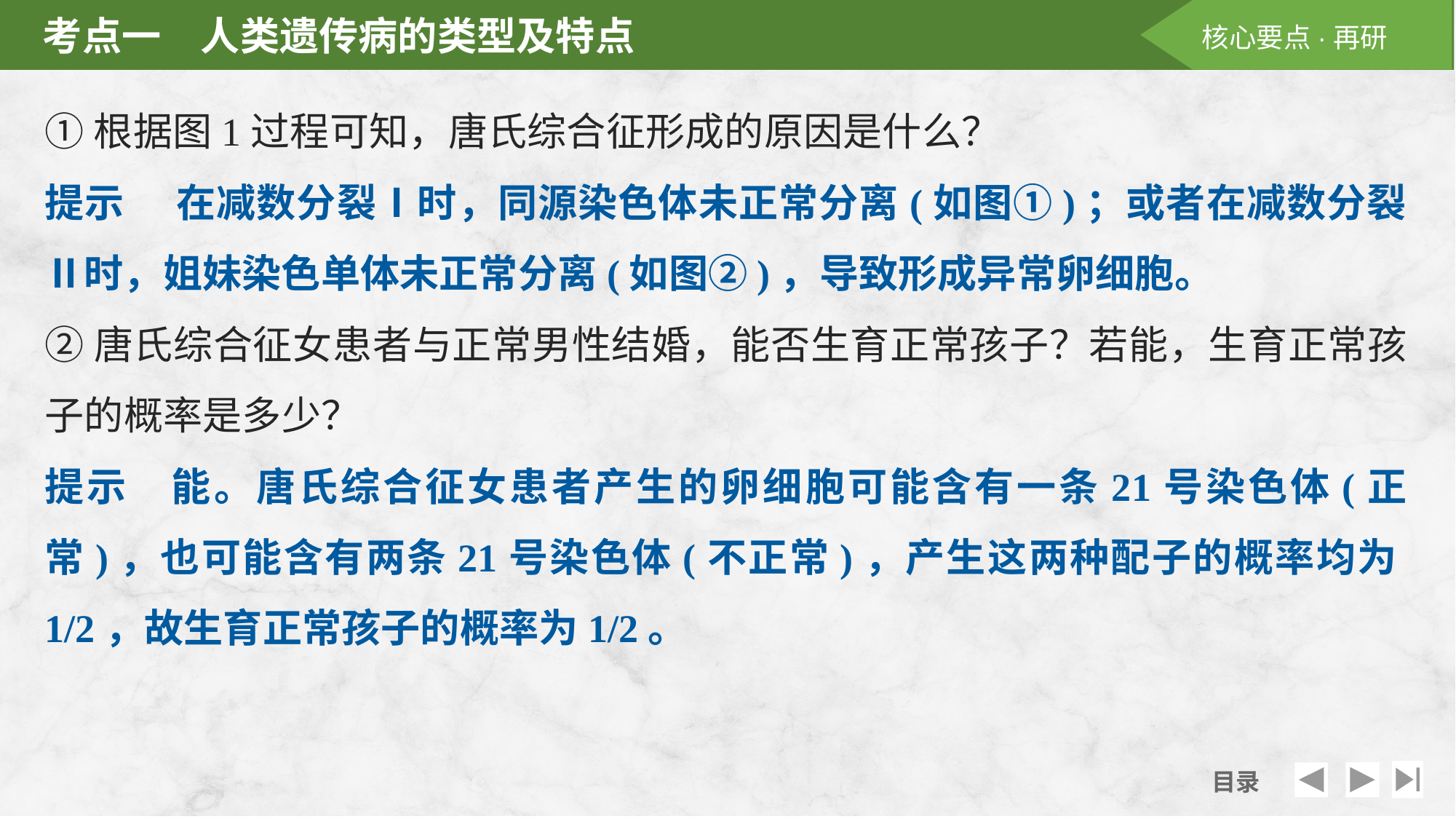

①根据图1过程可知，唐氏综合征形成的原因是什么？
提示　 在减数分裂Ⅰ时，同源染色体未正常分离(如图①)；或者在减数分裂Ⅱ时，姐妹染色单体未正常分离(如图②)，导致形成异常卵细胞。
②唐氏综合征女患者与正常男性结婚，能否生育正常孩子？若能，生育正常孩子的概率是多少？
提示　能。唐氏综合征女患者产生的卵细胞可能含有一条21号染色体(正常)，也可能含有两条21号染色体(不正常)，产生这两种配子的概率均为1/2，故生育正常孩子的概率为1/2。